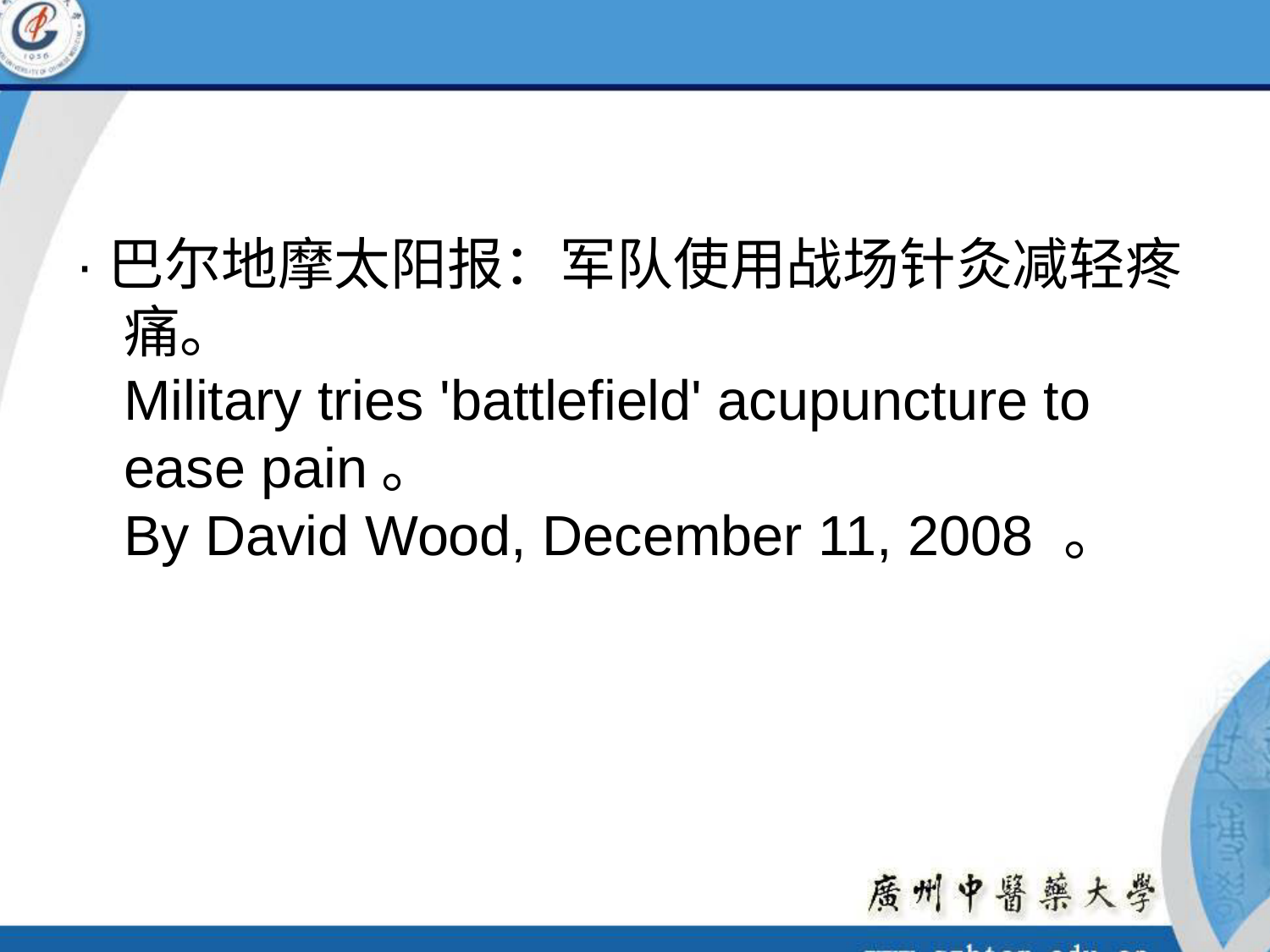

·巴尔地摩太阳报：军队使用战场针灸减轻疼痛。
Military tries 'battlefield' acupuncture to ease pain。
By David Wood, December 11, 2008 。